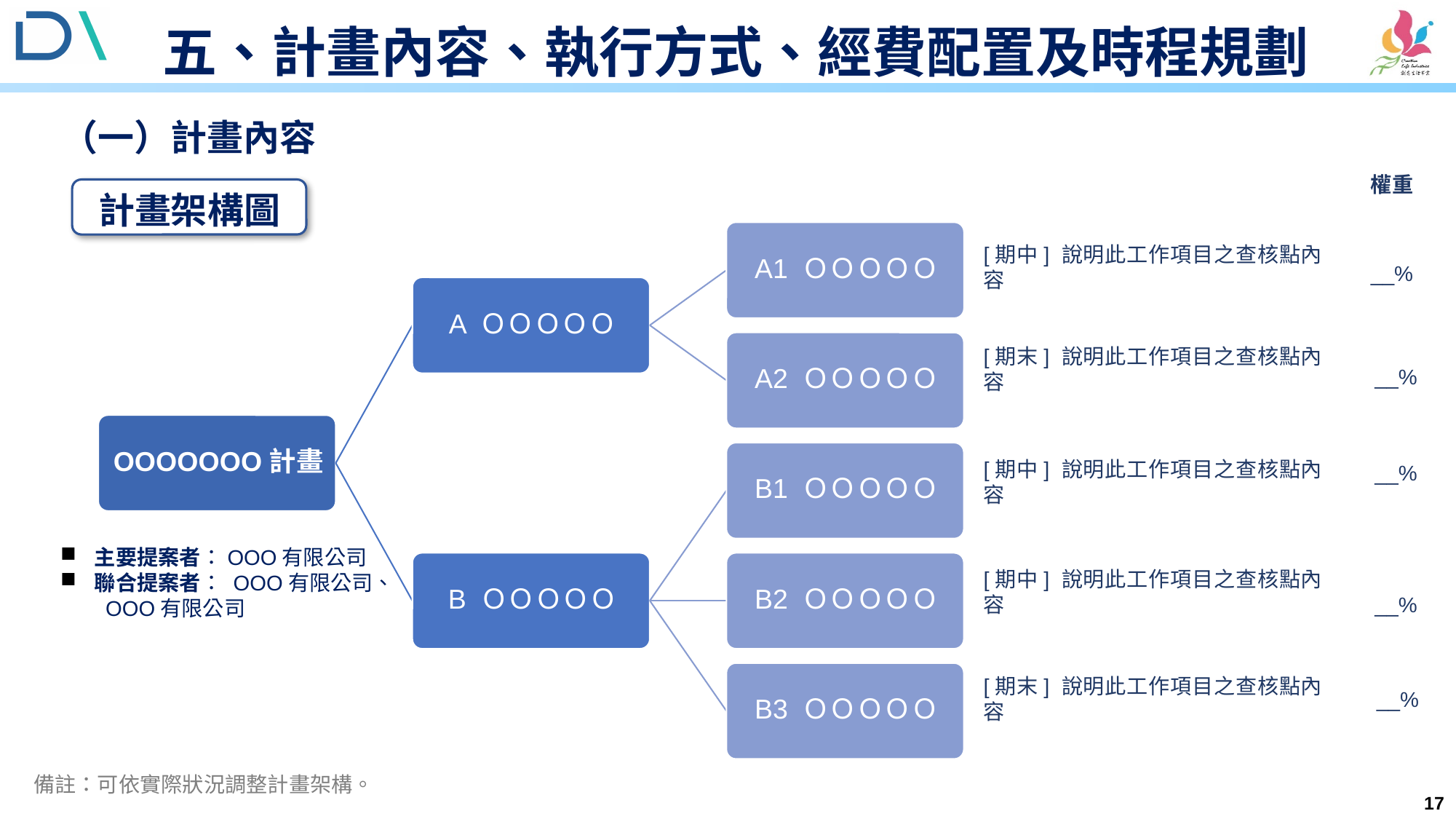

# 五、計畫內容、執行方式、經費配置及時程規劃

（一）計畫內容
權重
計畫架構圖
OOOOOOO計畫

A ＯＯＯＯＯ

A1 ＯＯＯＯＯ

A2 ＯＯＯＯＯ

B ＯＯＯＯＯ

B1 ＯＯＯＯＯ

B2 ＯＯＯＯＯ

B3 ＯＯＯＯＯ
[期中] 說明此工作項目之查核點內容

__%
[期末] 說明此工作項目之查核點內容

__%
[期中] 說明此工作項目之查核點內容

__%
主要提案者：OOO有限公司
聯合提案者： OOO有限公司、 OOO有限公司
[期中] 說明此工作項目之查核點內容

__%
[期末] 說明此工作項目之查核點內容

__%
備註：可依實際狀況調整計畫架構。
17